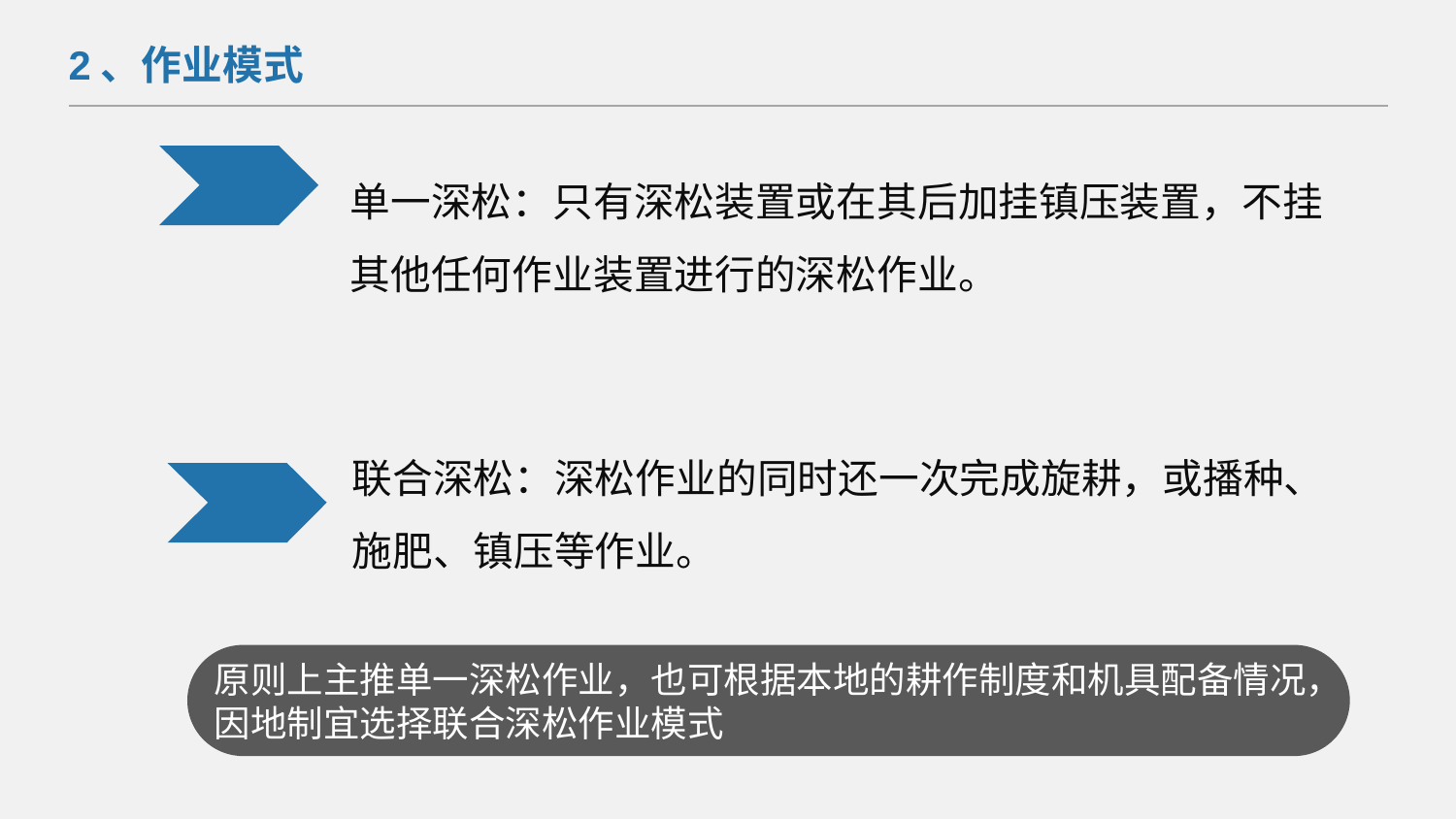

2、作业模式

单一深松：只有深松装置或在其后加挂镇压装置，不挂其他任何作业装置进行的深松作业。
联合深松：深松作业的同时还一次完成旋耕，或播种、施肥、镇压等作业。

原则上主推单一深松作业，也可根据本地的耕作制度和机具配备情况，因地制宜选择联合深松作业模式